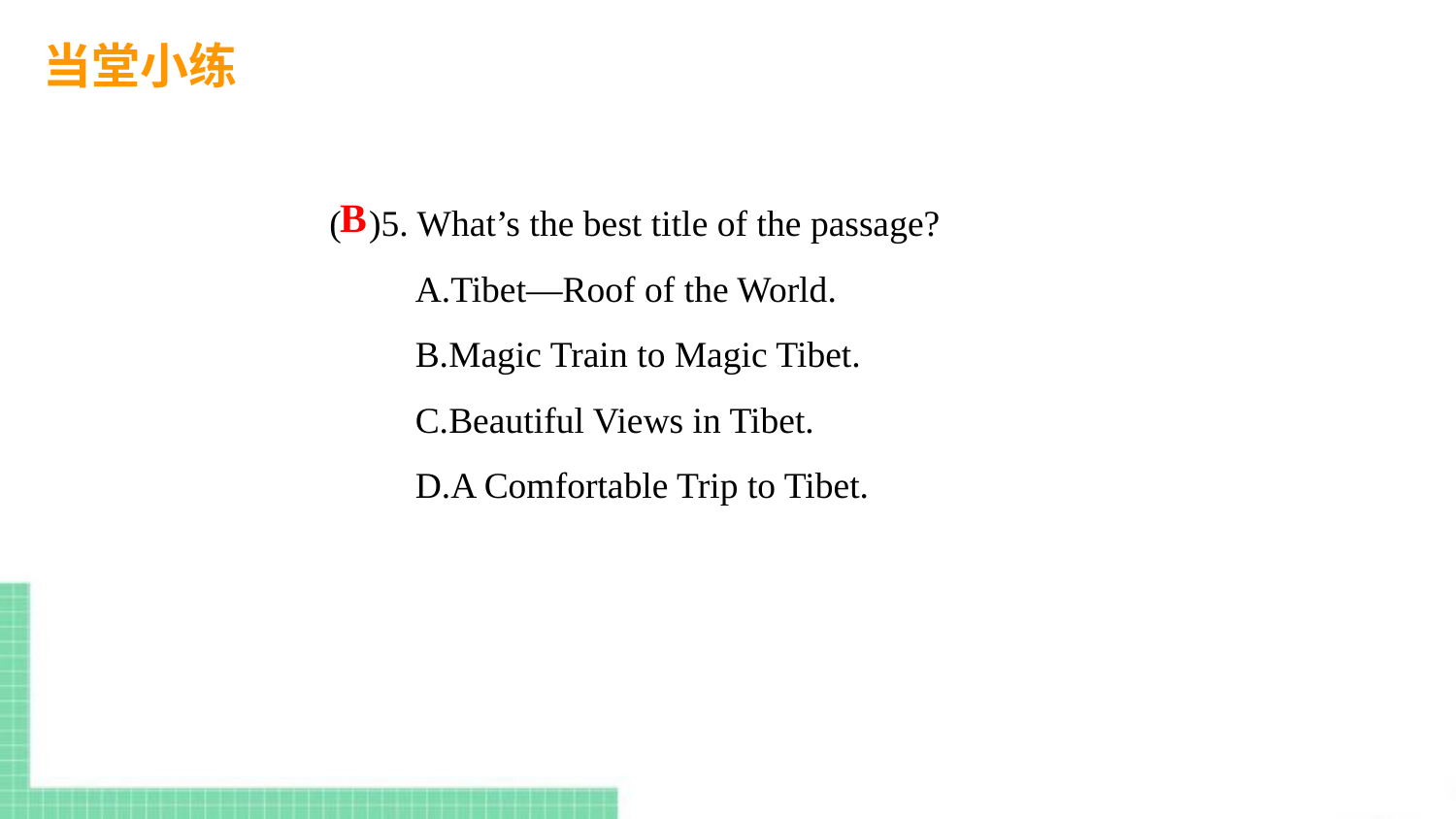

当堂小练
(   )5. What’s the best title of the passage?
A.Tibet—Roof of the World.
B.Magic Train to Magic Tibet.
C.Beautiful Views in Tibet.
D.A Comfortable Trip to Tibet.
B